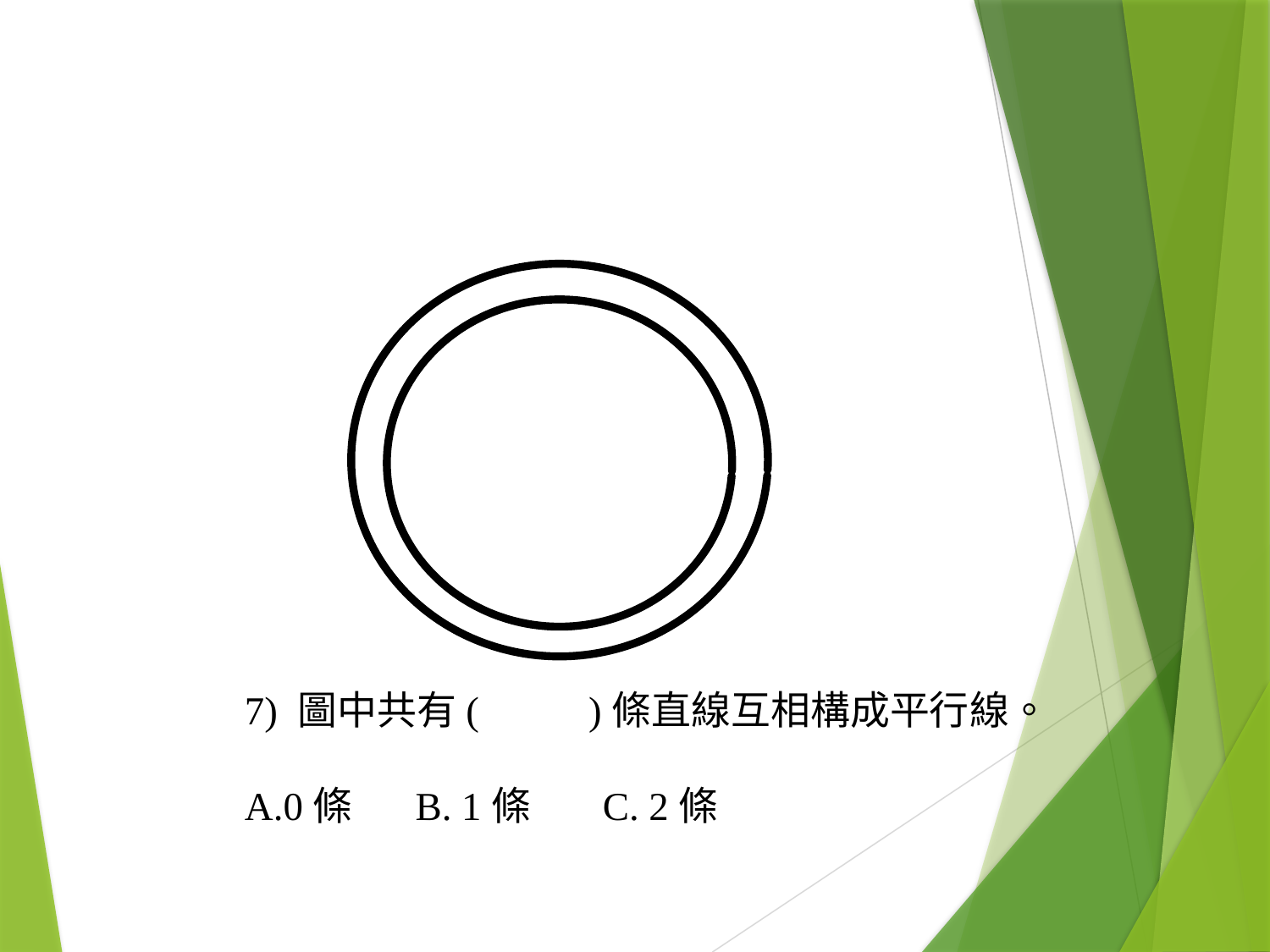

7) 圖中共有(           )條直線互相構成平行線。

A.0條      B. 1條       C. 2條